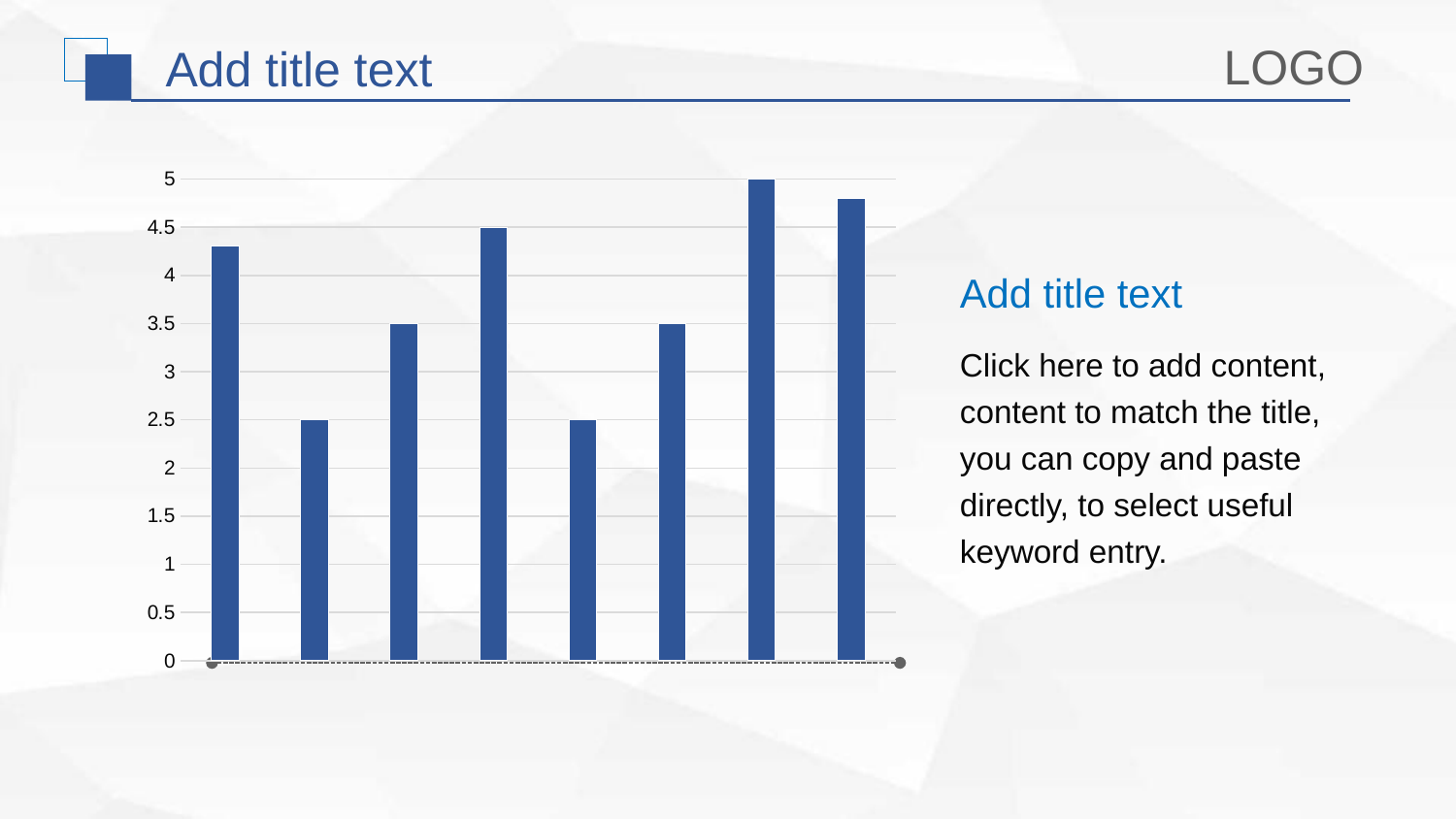

### Chart

| Category | 系列 1 |
|---|---|
| 类别 1 | 4.3 |
| 类别 2 | 2.5 |
| 类别 3 | 3.5 |
| 类别 4 | 4.5 |
| 类别 5 | 2.5 |
| 类别 6 | 3.5 |
| 类别 7 | 5.0 |
| 类别 8 | 4.8 |
Add title text
Click here to add content, content to match the title, you can copy and paste directly, to select useful keyword entry.

延迟符号